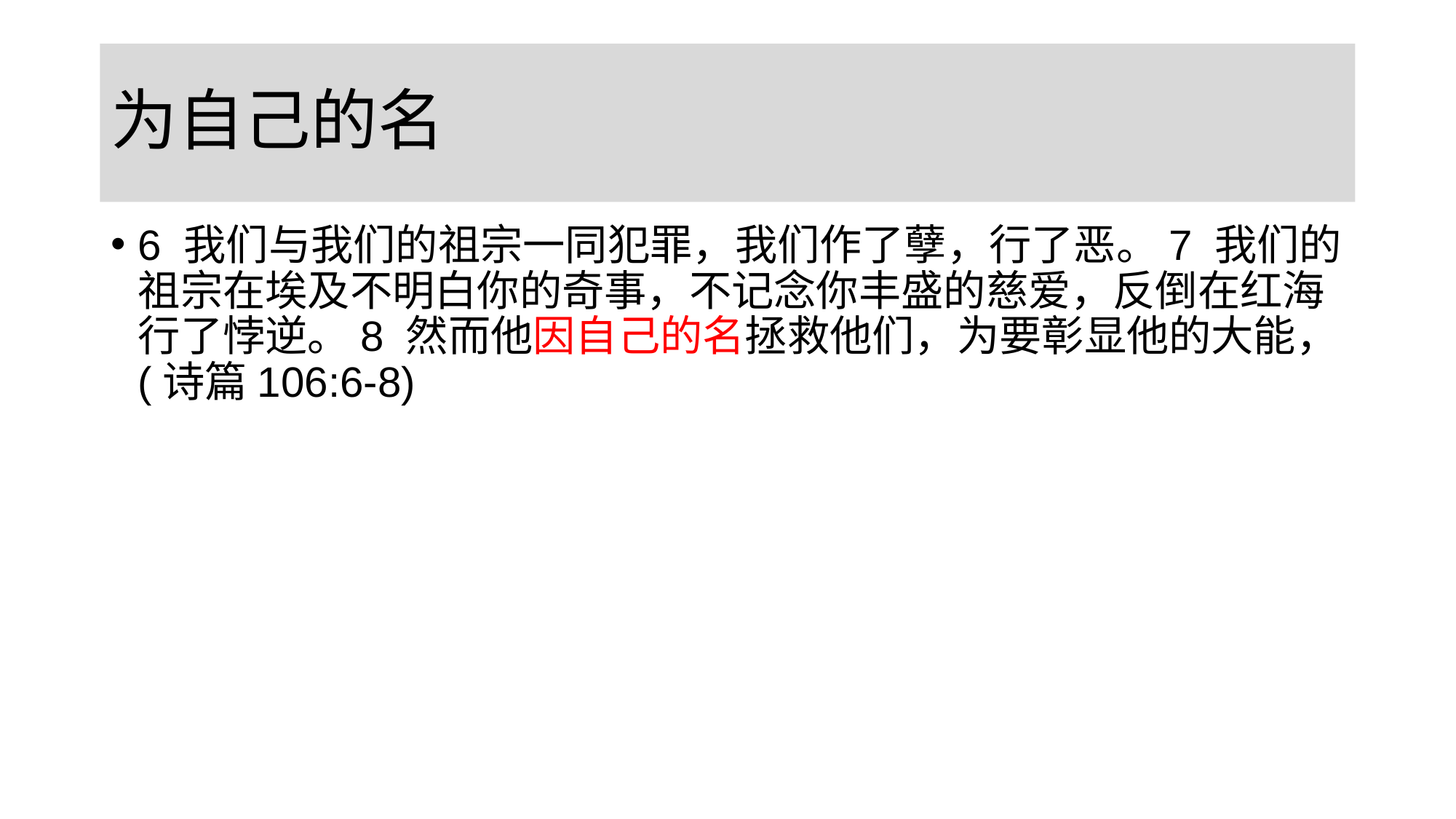

# 为自己的名
6 我们与我们的祖宗一同犯罪，我们作了孽，行了恶。7 我们的祖宗在埃及不明白你的奇事，不记念你丰盛的慈爱，反倒在红海行了悖逆。8 然而他因自己的名拯救他们，为要彰显他的大能，(诗篇106:6-8)